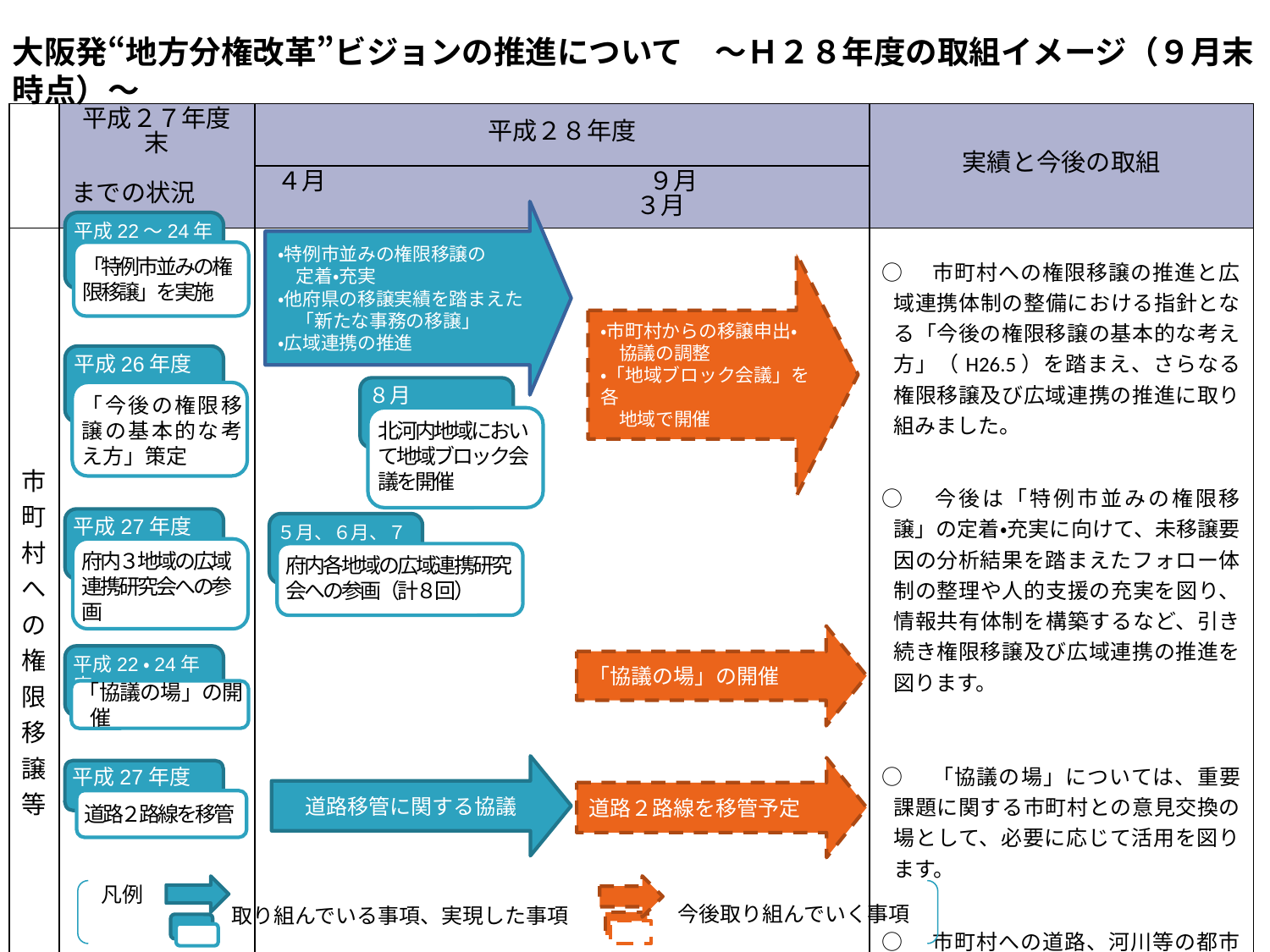

大阪発“地方分権改革”ビジョンの推進について　～Ｈ２８年度の取組イメージ（９月末時点）～
|  | 平成２７年度末 | 平成２８年度 | 実績と今後の取組 |
| --- | --- | --- | --- |
|  | までの状況 | ４月　　　　　　　　　　　　　９月　　　　　　　　　　　　　　３月 |  |
| 市町村への権限移譲等 |  |  | ○　市町村への権限移譲の推進と広域連携体制の整備における指針となる「今後の権限移譲の基本的な考え方」（H26.5）を踏まえ、さらなる権限移譲及び広域連携の推進に取り組みました。 ○　今後は「特例市並みの権限移譲」の定着・充実に向けて、未移譲要因の分析結果を踏まえたフォロー体制の整理や人的支援の充実を図り、情報共有体制を構築するなど、引き続き権限移譲及び広域連携の推進を図ります。 ○　「協議の場」については、重要課題に関する市町村との意見交換の場として、必要に応じて活用を図ります。 ○　市町村への道路、河川等の都市基盤施設に係る権限の移譲については、年度内に道路２路線1.4kmを移管する予定です。 |
・特例市並みの権限移譲の
　定着・充実
・他府県の移譲実績を踏まえた
　「新たな事務の移譲」
・広域連携の推進
平成22～24年度
「特例市並みの権限移譲」を実施
・市町村からの移譲申出・
　協議の調整
・「地域ブロック会議」を各
　地域で開催
平成26年度
８月
「今後の権限移譲の基本的な考え方」策定
北河内地域において地域ブロック会議を開催
平成27年度
５月、６月、７月
府内３地域の広域連携研究会への参画
府内各地域の広域連携研究会への参画（計８回）
「協議の場」の開催
平成22・24年度
「協議の場」の開催
道路移管に関する協議
道路２路線を移管予定
平成27年度
道路２路線を移管
凡例

今後取り組んでいく事項
取り組んでいる事項、実現した事項